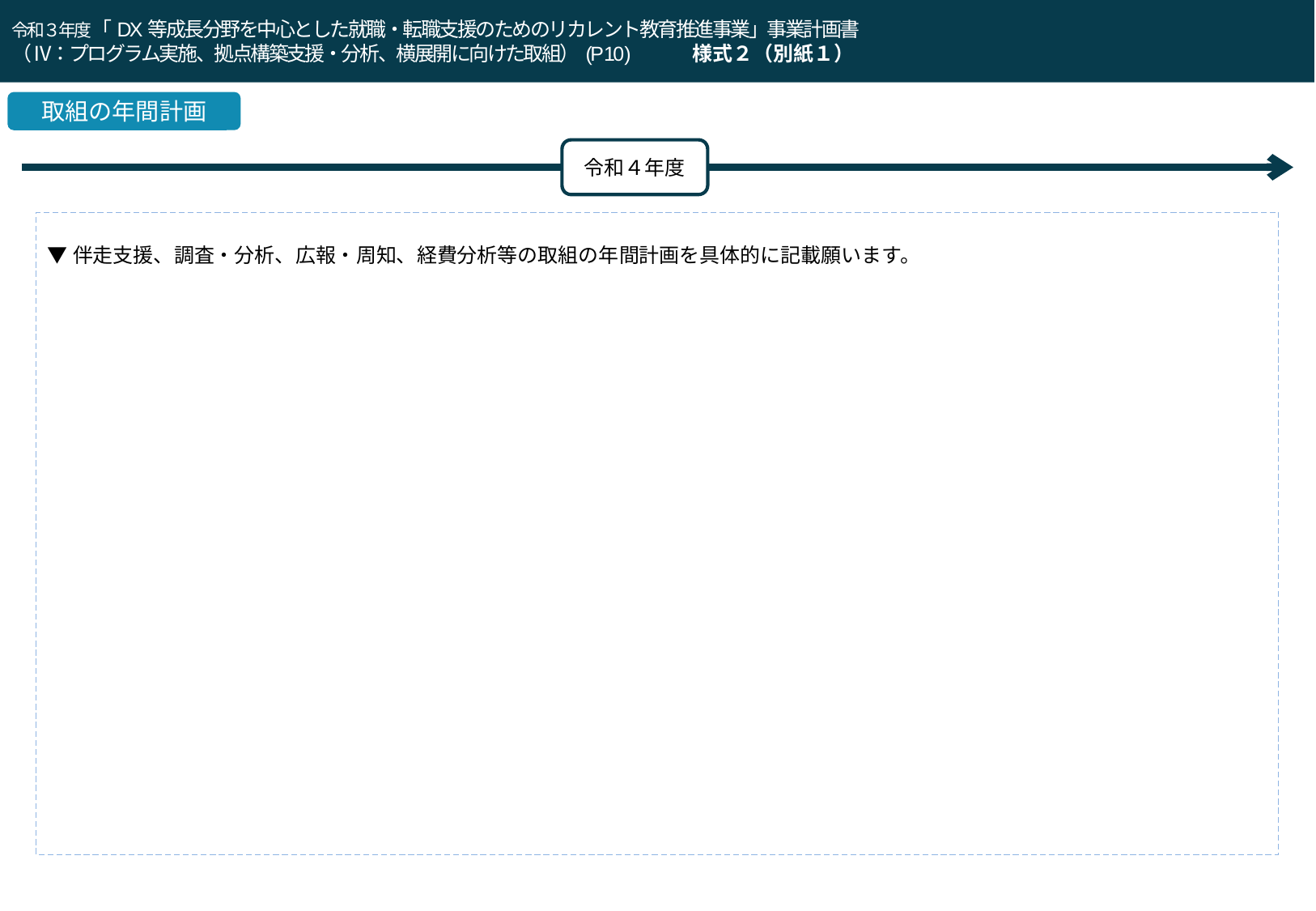

令和３年度「DX等成長分野を中心とした就職・転職支援のためのリカレント教育推進事業」事業計画書
（ Ⅳ：プログラム実施、拠点構築支援・分析、横展開に向けた取組）(P10)　　　様式２（別紙１）
令和２年度「就職・転職支援のための大学リカレント教育推進事業（就職・転職支援のためのリカレント教育プログラムの開発・実施）」事業計画書（a：求職支援）(P10)
取組の年間計画
令和４年度

▼伴走支援、調査・分析、広報・周知、経費分析等の取組の年間計画を具体的に記載願います。